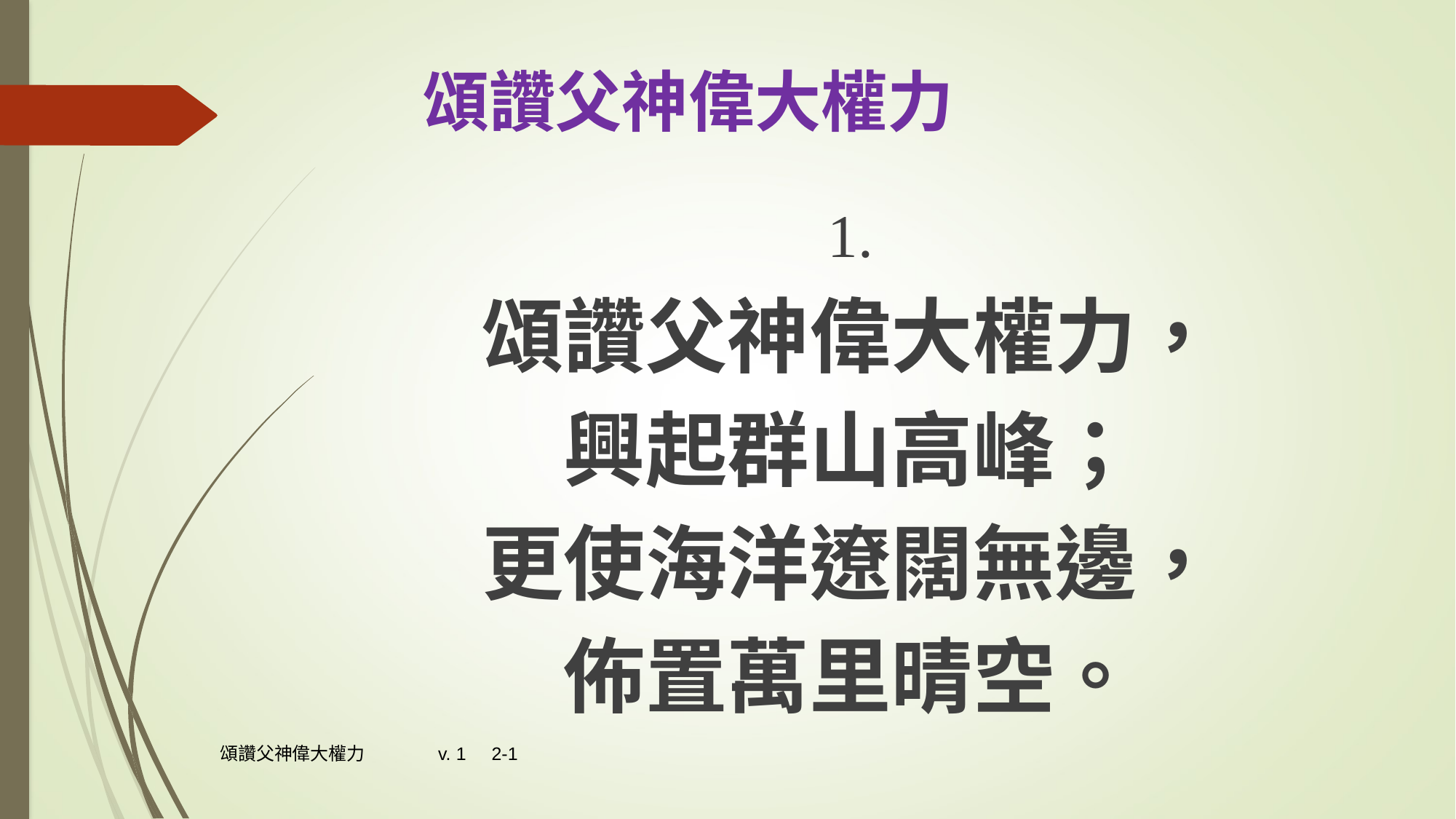

# 頌讚父神偉大權力
1.
頌讚父神偉大權力，
興起群山高峰；
更使海洋遼闊無邊，
佈置萬里晴空。

頌讚父神偉大權力	v. 1     2-1